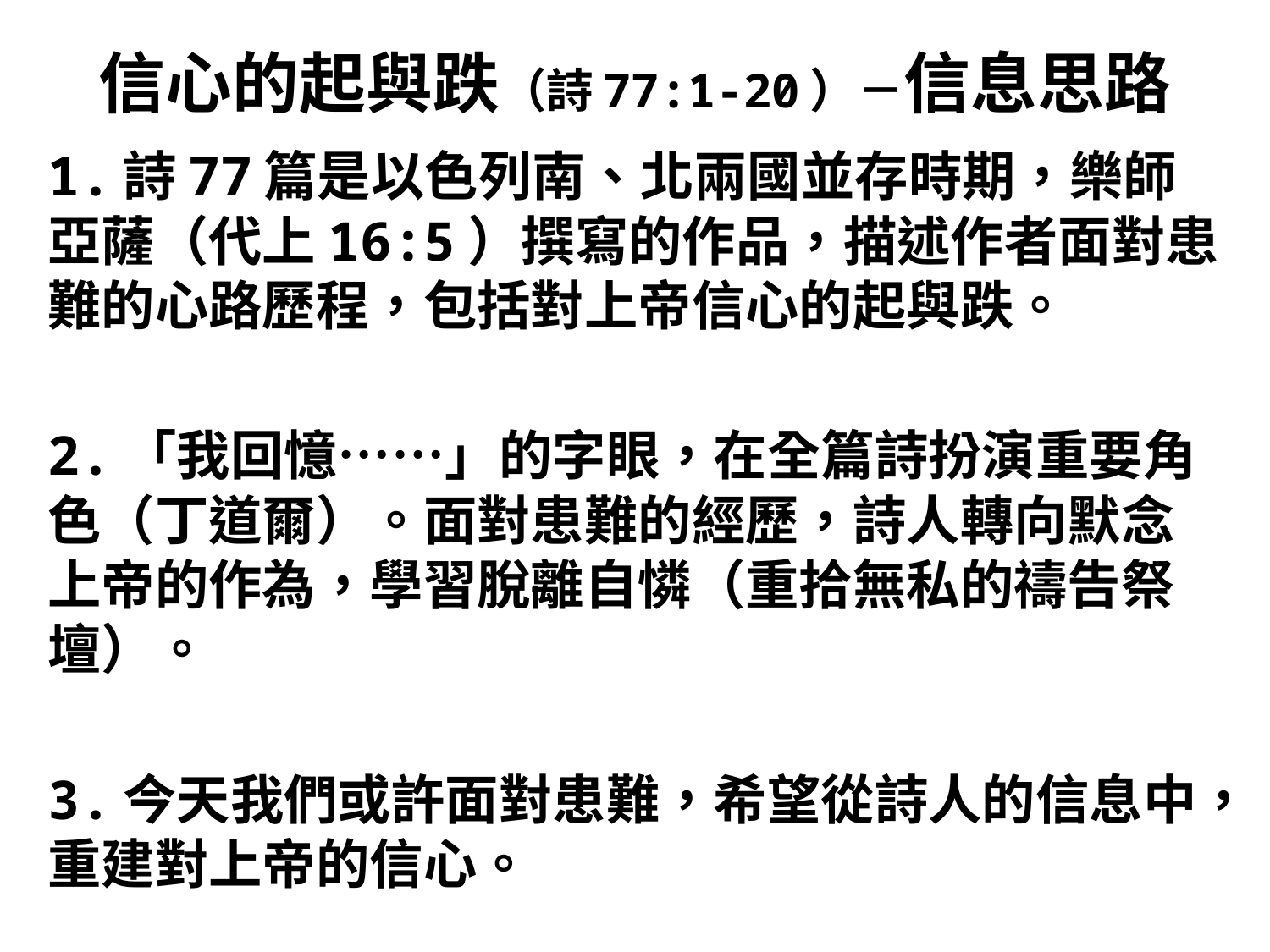

# 信心的起與跌（詩77:1-20）－信息思路
1.詩77篇是以色列南、北兩國並存時期，樂師亞薩（代上16:5）撰寫的作品，描述作者面對患難的心路歷程，包括對上帝信心的起與跌。

2.「我回憶……」的字眼，在全篇詩扮演重要角色（丁道爾）。面對患難的經歷，詩人轉向默念上帝的作為，學習脫離自憐（重拾無私的禱告祭壇）。

3.今天我們或許面對患難，希望從詩人的信息中，重建對上帝的信心。